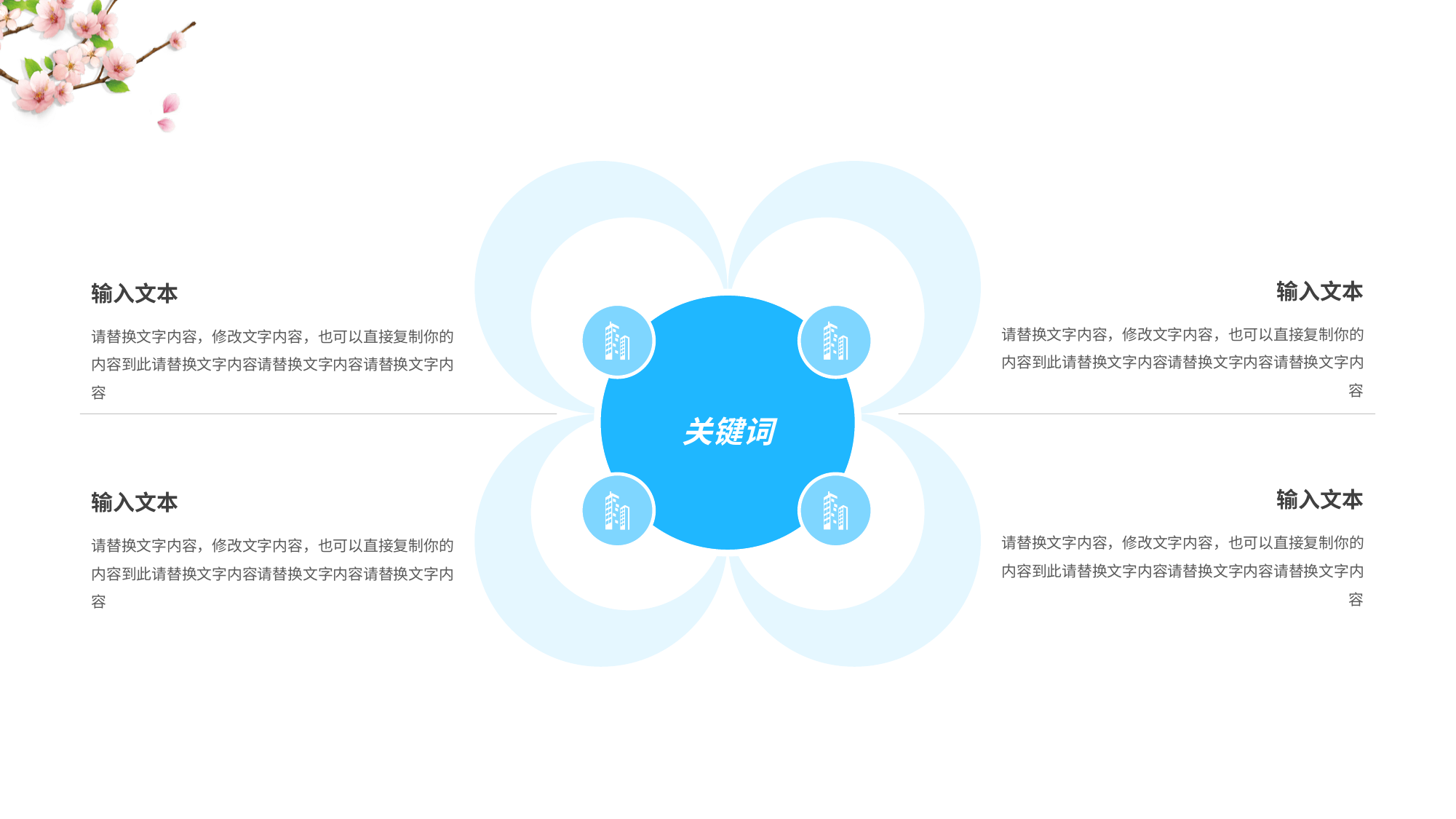

输入文本
请替换文字内容，修改文字内容，也可以直接复制你的内容到此请替换文字内容请替换文字内容请替换文字内容
输入文本
请替换文字内容，修改文字内容，也可以直接复制你的内容到此请替换文字内容请替换文字内容请替换文字内容
关键词

输入文本
请替换文字内容，修改文字内容，也可以直接复制你的内容到此请替换文字内容请替换文字内容请替换文字内容
输入文本
请替换文字内容，修改文字内容，也可以直接复制你的内容到此请替换文字内容请替换文字内容请替换文字内容